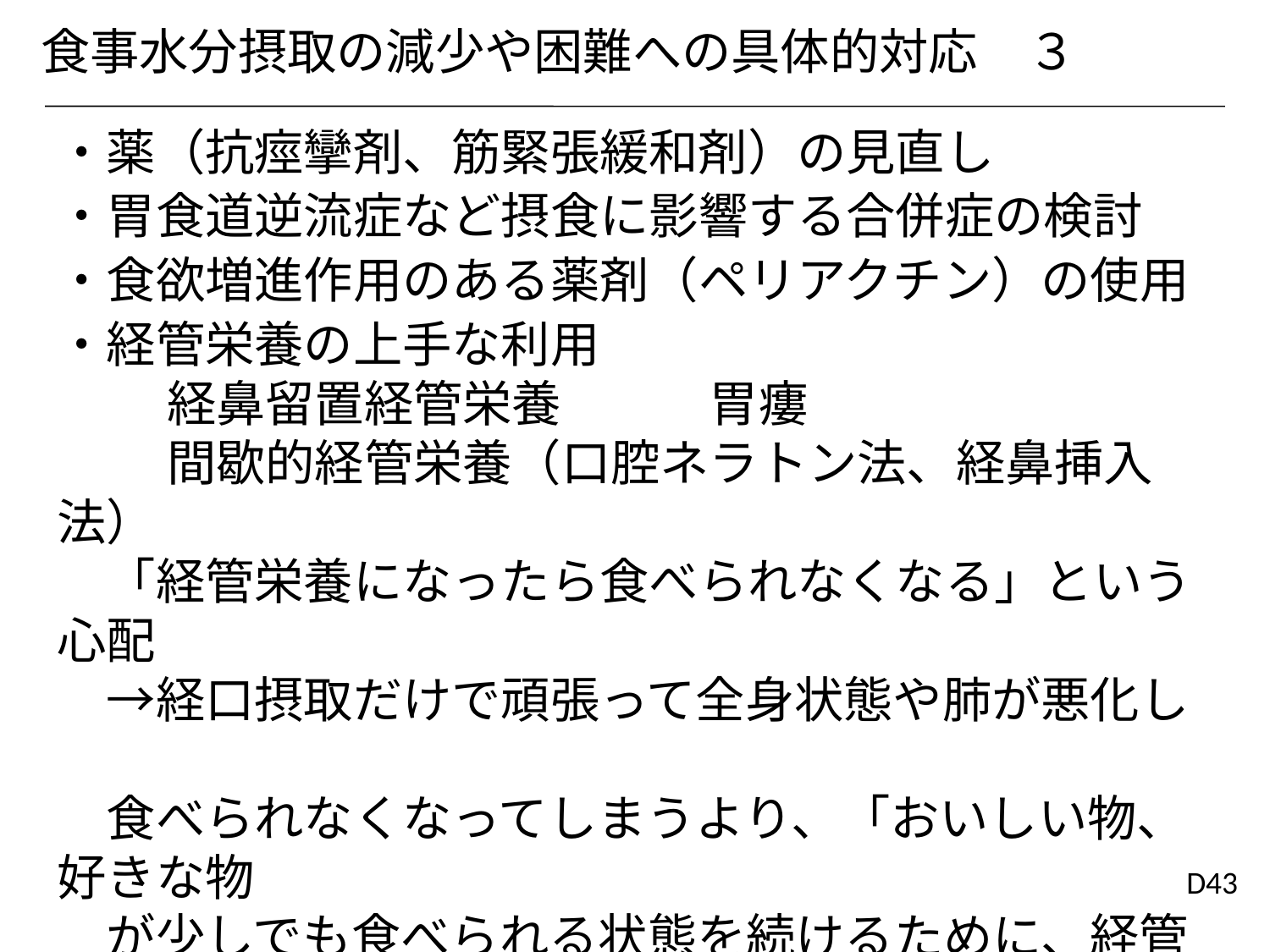

食事水分摂取の減少や困難への具体的対応　３

・薬（抗痙攣剤、筋緊張緩和剤）の見直し
・胃食道逆流症など摂食に影響する合併症の検討
・食欲増進作用のある薬剤（ペリアクチン）の使用
・経管栄養の上手な利用
　　 経鼻留置経管栄養　　　胃瘻
　　 間歇的経管栄養（口腔ネラトン法、経鼻挿入法）
　「経管栄養になったら食べられなくなる」という心配
　→経口摂取だけで頑張って全身状態や肺が悪化し
　食べられなくなってしまうより、「おいしい物、好きな物
　が少しでも食べられる状態を続けるために、経管栄養
　を上手に利用する」という考え方への切り替え
　「経管栄養になったら通学や通所ができなくなる」とい
 　う心配 →　医療的ケアの体制拡大の必要性
D43